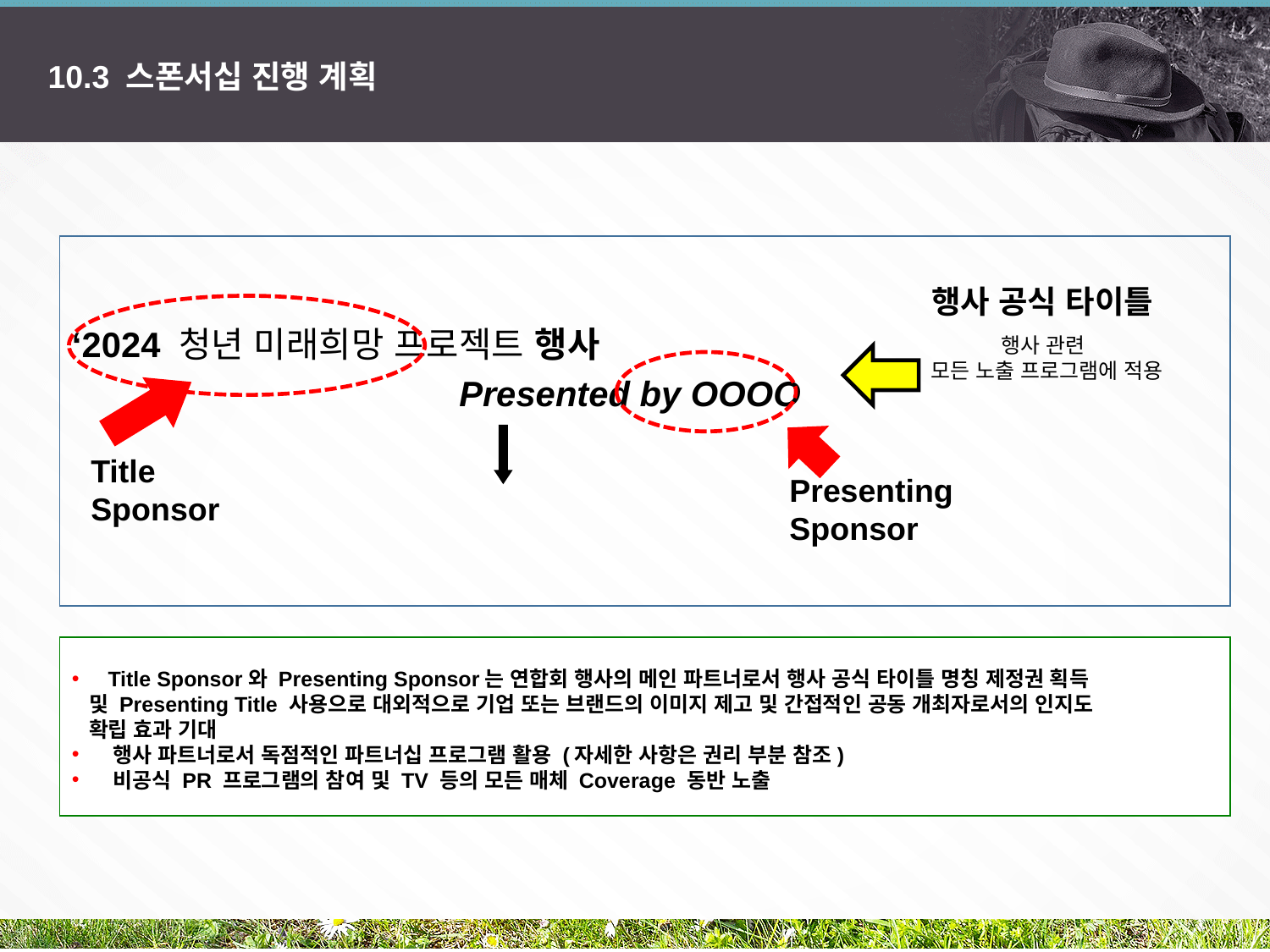

10.3 스폰서십 진행 계획

행사 공식 타이틀

‘2024 청년 미래희망 프로젝트 행사
           행사 관련
모든 노출 프로그램에 적용

Presented by OOOO

Title Sponsor
Presenting Sponsor

 Title Sponsor와 Presenting Sponsor는 연합회 행사의 메인 파트너로서 행사 공식 타이틀 명칭 제정권 획득
  및 Presenting Title 사용으로 대외적으로 기업 또는 브랜드의 이미지 제고 및 간접적인 공동 개최자로서의 인지도
  확립 효과 기대
 행사 파트너로서 독점적인 파트너십 프로그램 활용 (자세한 사항은 권리 부분 참조)
 비공식 PR 프로그램의 참여 및 TV 등의 모든 매체 Coverage 동반 노출